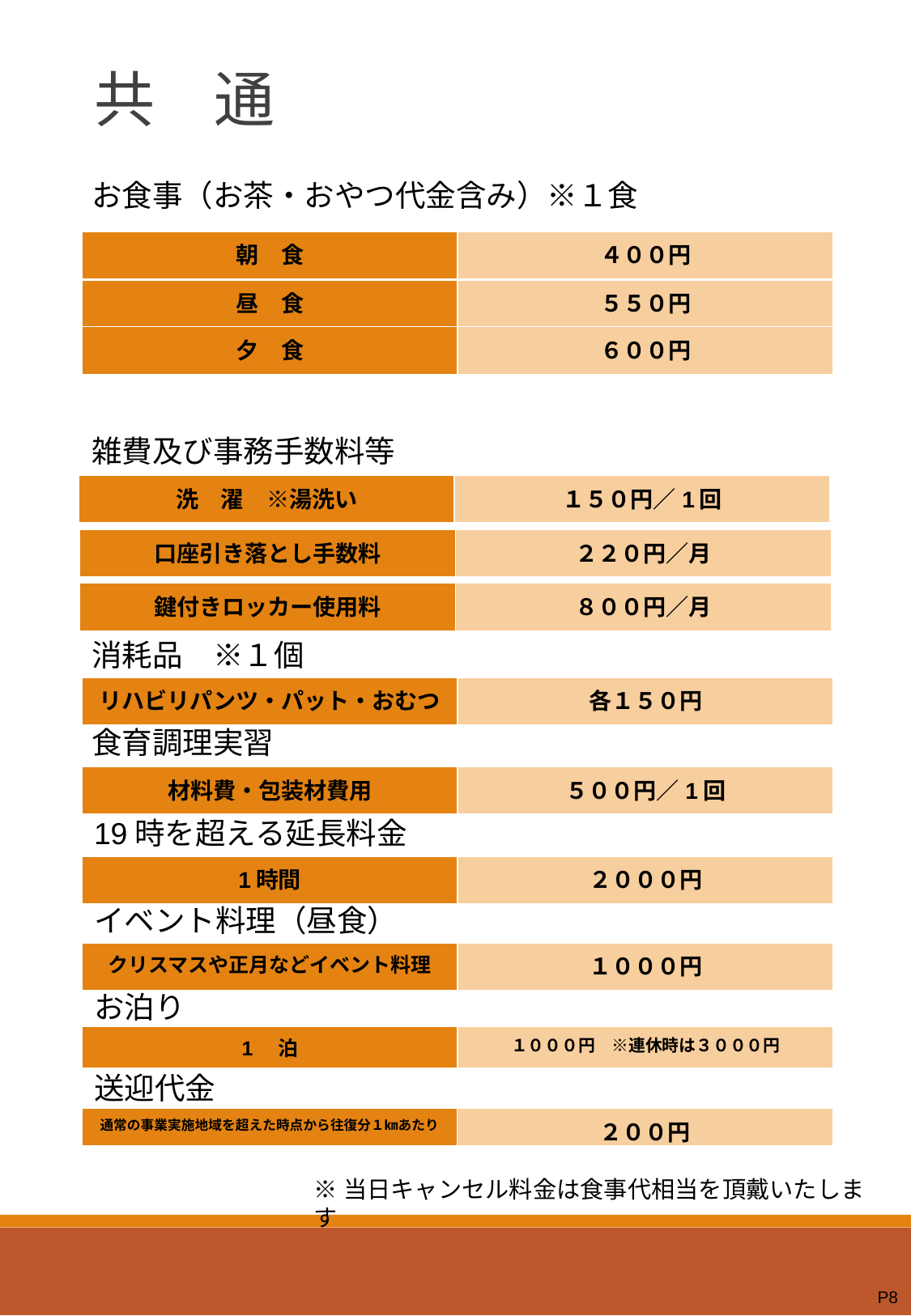

# 共　通
お食事（お茶・おやつ代金含み）※１食
| 朝　食 | ４００円 |
| --- | --- |
| 昼　食 | ５５０円 |
| --- | --- |
| 夕　食 | ６００円 |
| --- | --- |
雑費及び事務手数料等
| 洗　濯　※湯洗い | １５０円／1回 |
| --- | --- |
| 口座引き落とし手数料 | ２２０円／月 |
| --- | --- |
| 鍵付きロッカー使用料 | ８００円／月 |
| --- | --- |
消耗品　※１個
| リハビリパンツ・パット・おむつ | 各１５０円 |
| --- | --- |
食育調理実習
| 材料費・包装材費用 | ５００円／1回 |
| --- | --- |
19時を超える延長料金
| 1時間 | ２０００円 |
| --- | --- |
イベント料理（昼食）
| クリスマスや正月などイベント料理 | １０００円 |
| --- | --- |
お泊り
| 1　泊 | １０００円　※連休時は３０００円 |
| --- | --- |
送迎代金
| 通常の事業実施地域を超えた時点から往復分１㎞あたり | ２００円 |
| --- | --- |
※当日キャンセル料金は食事代相当を頂戴いたします
P8